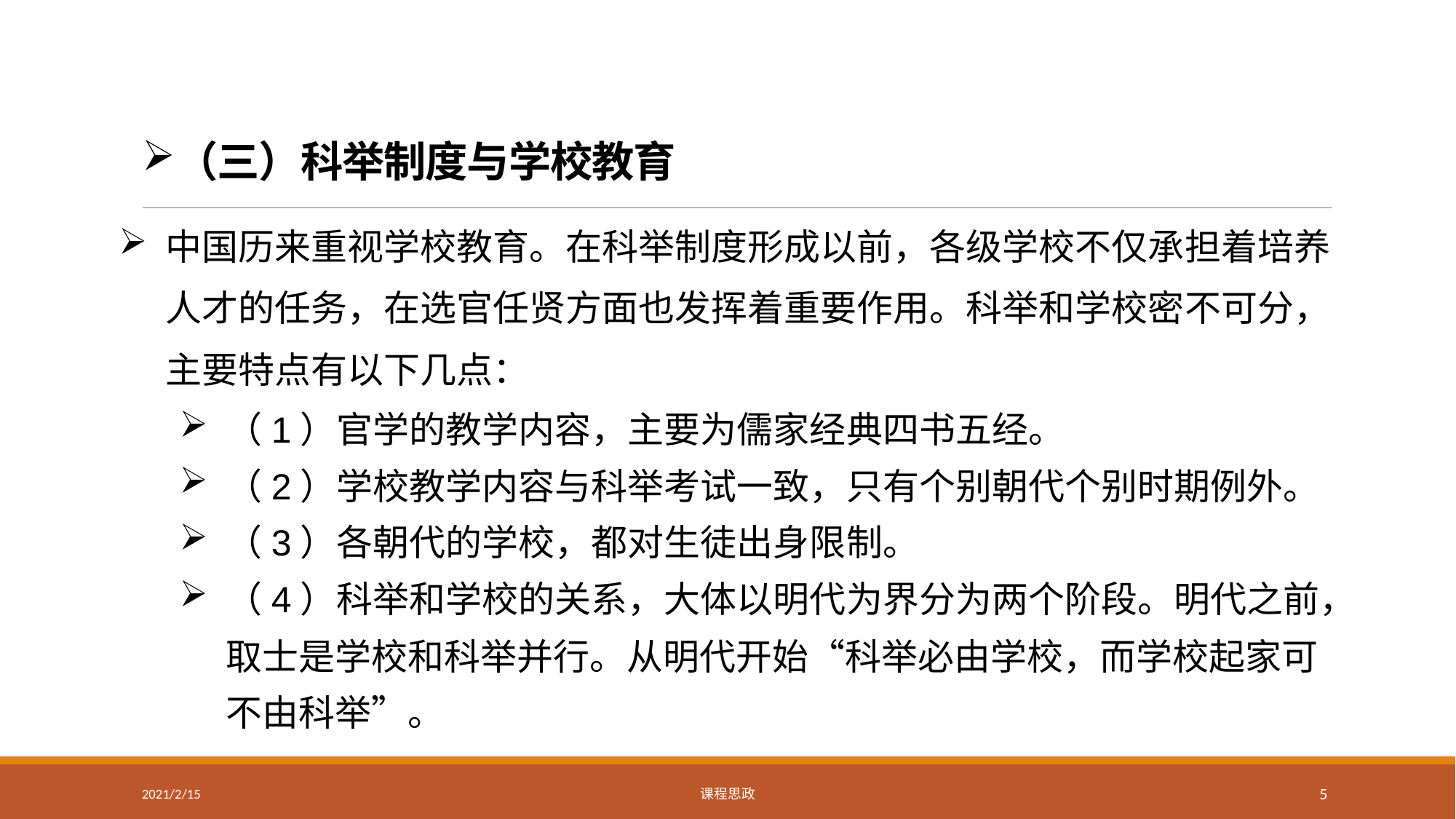

# （三）科举制度与学校教育
中国历来重视学校教育。在科举制度形成以前，各级学校不仅承担着培养人才的任务，在选官任贤方面也发挥着重要作用。科举和学校密不可分，主要特点有以下几点：
（1）官学的教学内容，主要为儒家经典四书五经。
（2）学校教学内容与科举考试一致，只有个别朝代个别时期例外。
（3）各朝代的学校，都对生徒出身限制。
（4）科举和学校的关系，大体以明代为界分为两个阶段。明代之前，取士是学校和科举并行。从明代开始“科举必由学校，而学校起家可不由科举”。
2021/2/15
课程思政
5